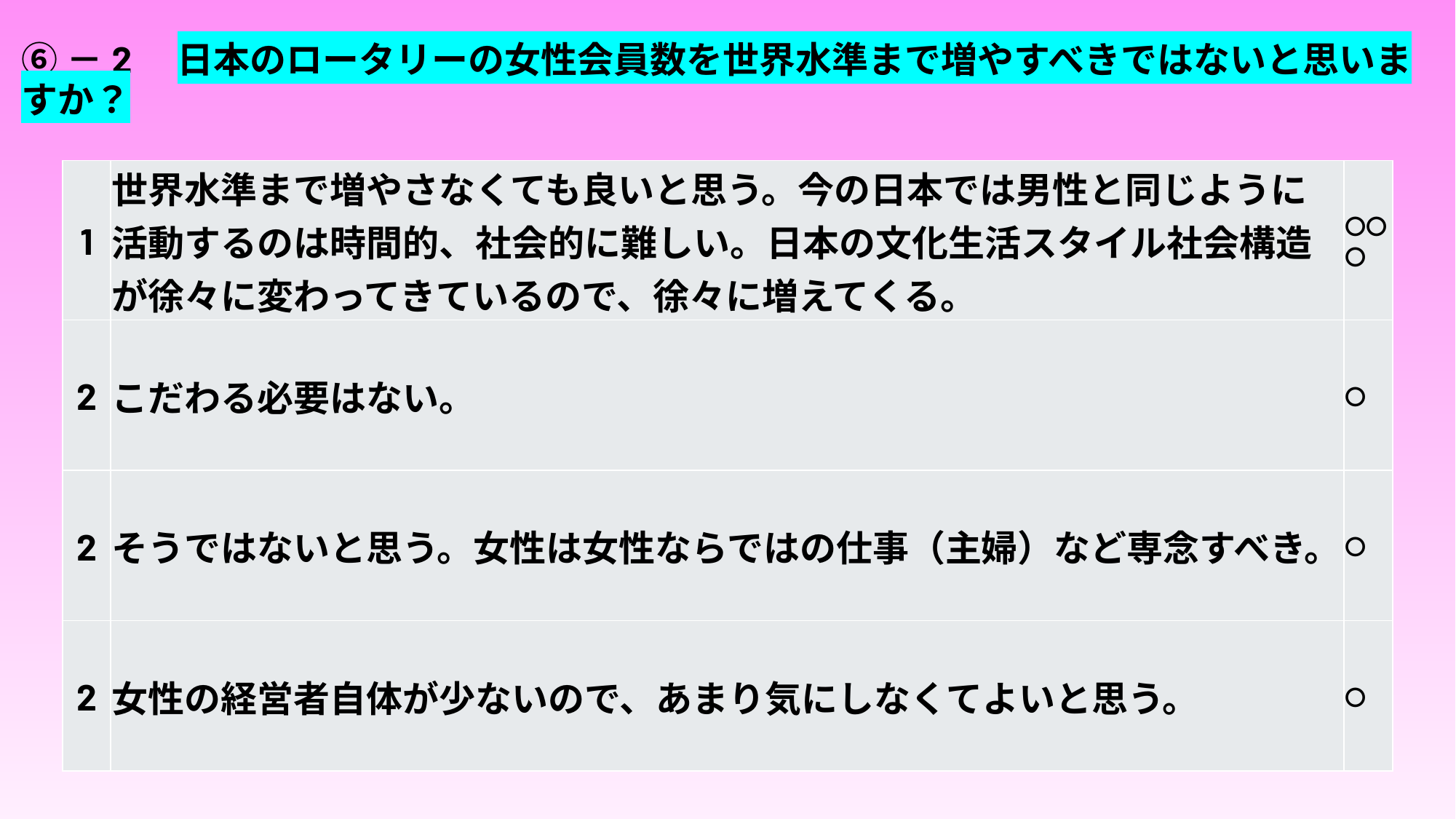

# ⑥－2　日本のロータリーの女性会員数を世界水準まで増やすべきではないと思いますか？
| 1 | 世界水準まで増やさなくても良いと思う。今の日本では男性と同じように活動するのは時間的、社会的に難しい。日本の文化生活スタイル社会構造が徐々に変わってきているので、徐々に増えてくる。 | 〇〇〇 |
| --- | --- | --- |
| 2 | こだわる必要はない。 | 〇 |
| 2 | そうではないと思う。女性は女性ならではの仕事（主婦）など専念すべき。 | 〇 |
| 2 | 女性の経営者自体が少ないので、あまり気にしなくてよいと思う。 | 〇 |